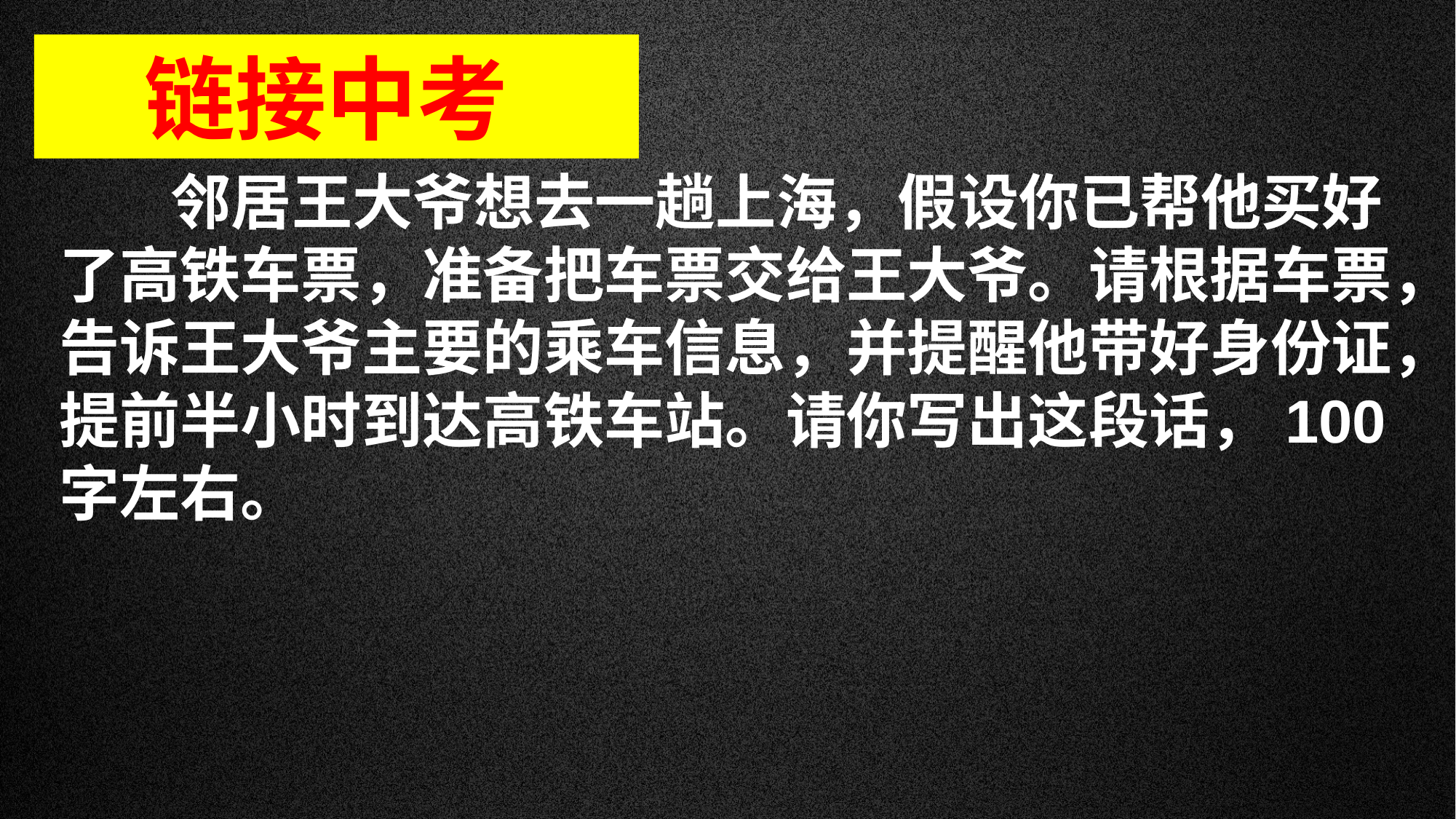

链接中考
          邻居王大爷想去一趟上海，假设你已帮他买好了高铁车票，准备把车票交给王大爷。请根据车票，告诉王大爷主要的乘车信息，并提醒他带好身份证，提前半小时到达高铁车站。请你写出这段话，100字左右。